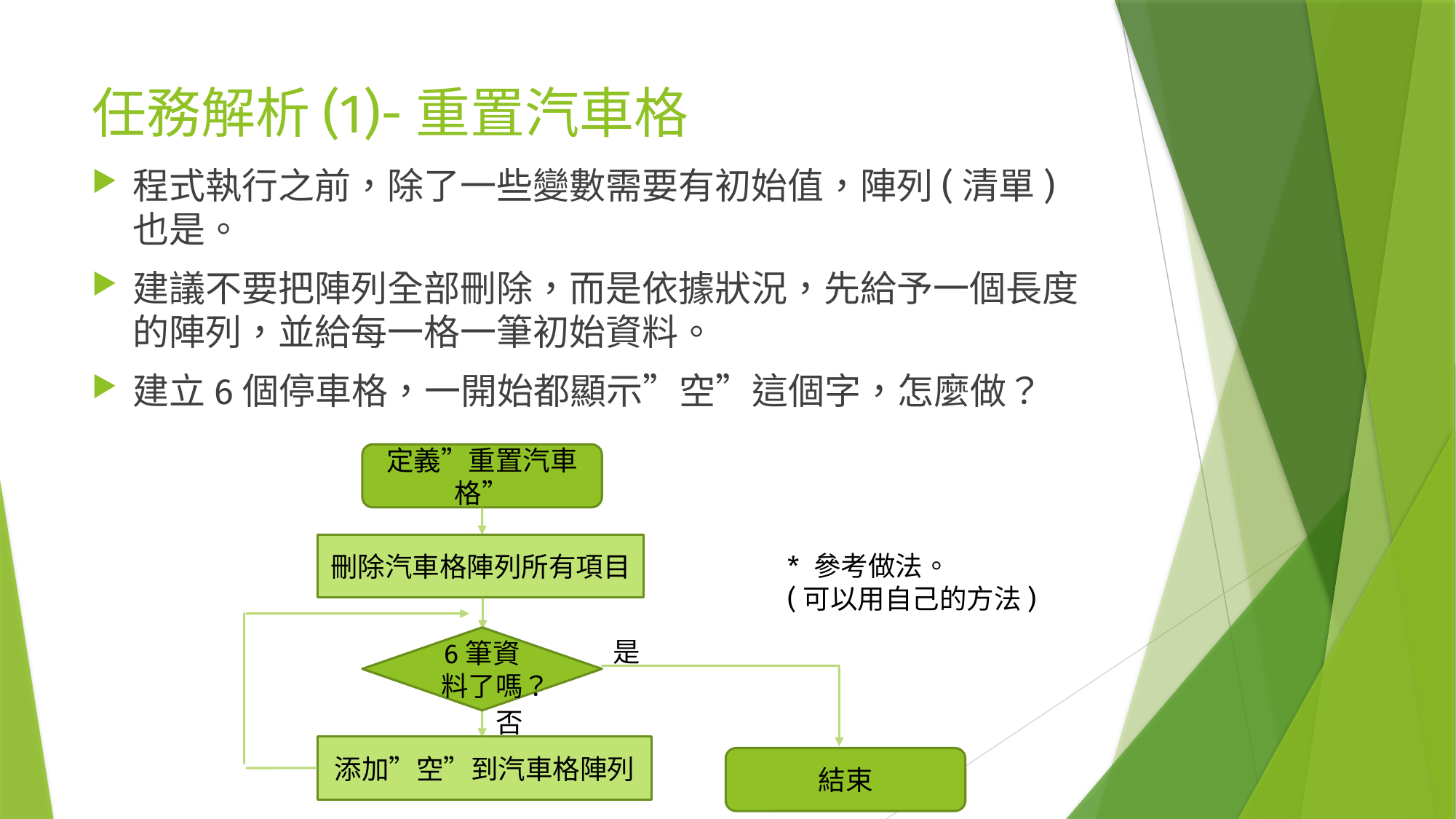

# 任務解析(1)-重置汽車格
程式執行之前，除了一些變數需要有初始值，陣列(清單)也是。
建議不要把陣列全部刪除，而是依據狀況，先給予一個長度的陣列，並給每一格一筆初始資料。
建立6個停車格，一開始都顯示”空”這個字，怎麼做？
定義”重置汽車格”
刪除汽車格陣列所有項目
* 參考做法。
(可以用自己的方法)
6筆資料了嗎？
是
否
添加”空”到汽車格陣列
結束